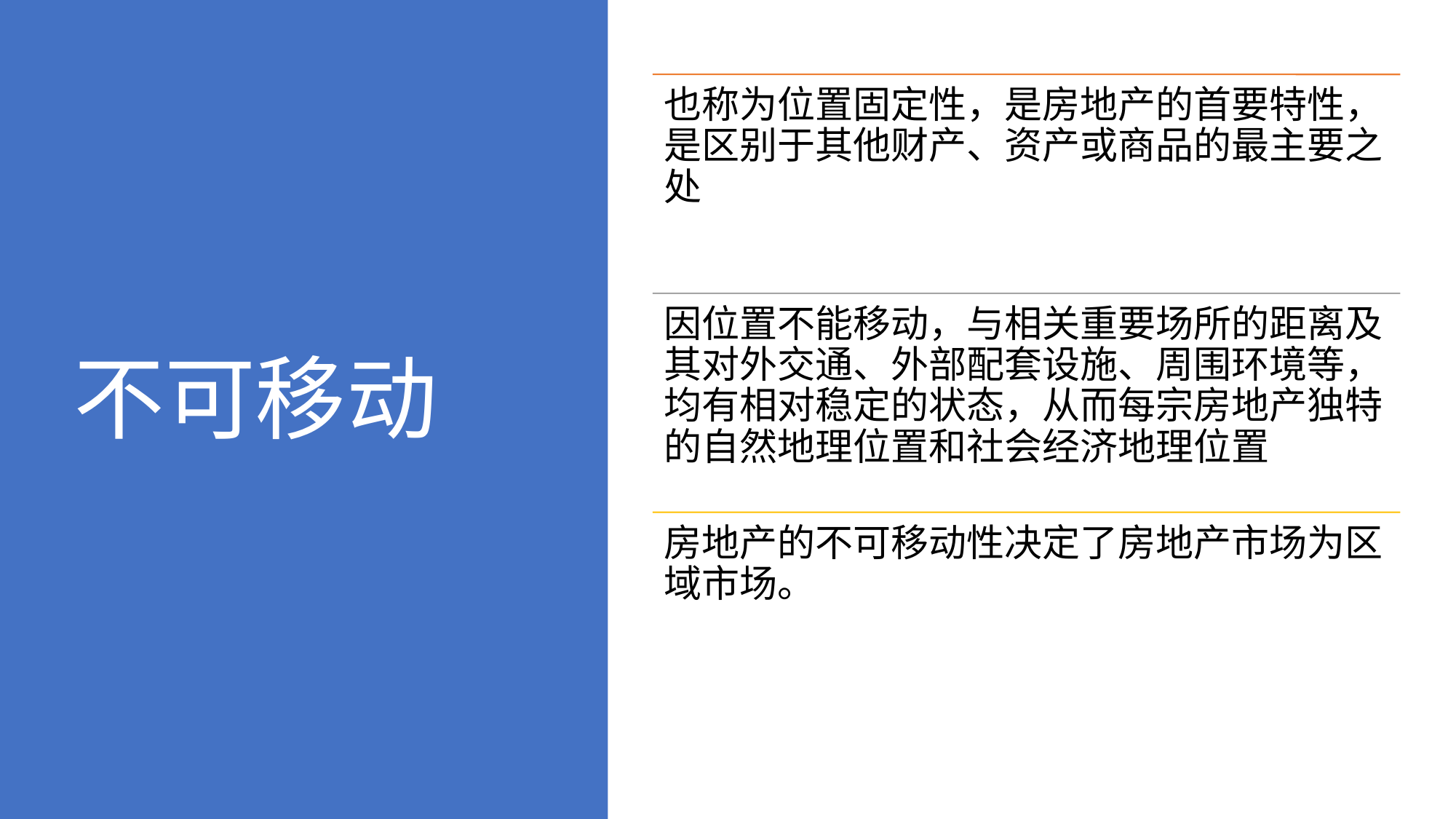

# 不可移动
也称为位置固定性，是房地产的首要特性，是区别于其他财产、资产或商品的最主要之处
因位置不能移动，与相关重要场所的距离及其对外交通、外部配套设施、周围环境等，均有相对稳定的状态，从而每宗房地产独特的自然地理位置和社会经济地理位置
房地产的不可移动性决定了房地产市场为区域市场。